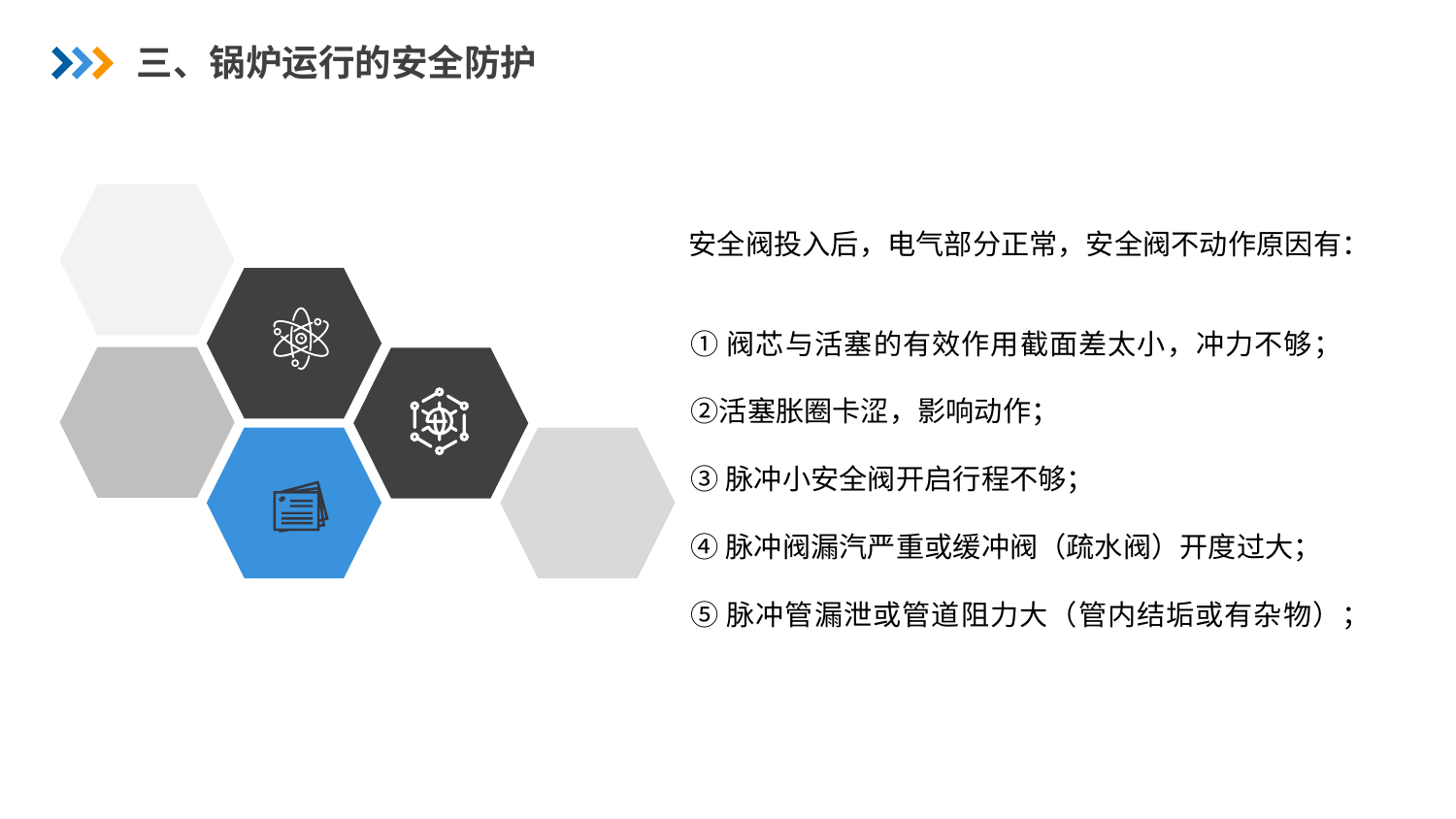

三、锅炉运行的安全防护

安全阀投入后，电气部分正常，安全阀不动作原因有：

①阀芯与活塞的有效作用截面差太小，冲力不够；②活塞胀圈卡涩，影响动作；
③脉冲小安全阀开启行程不够；
④脉冲阀漏汽严重或缓冲阀（疏水阀）开度过大；
⑤脉冲管漏泄或管道阻力大（管内结垢或有杂物）；